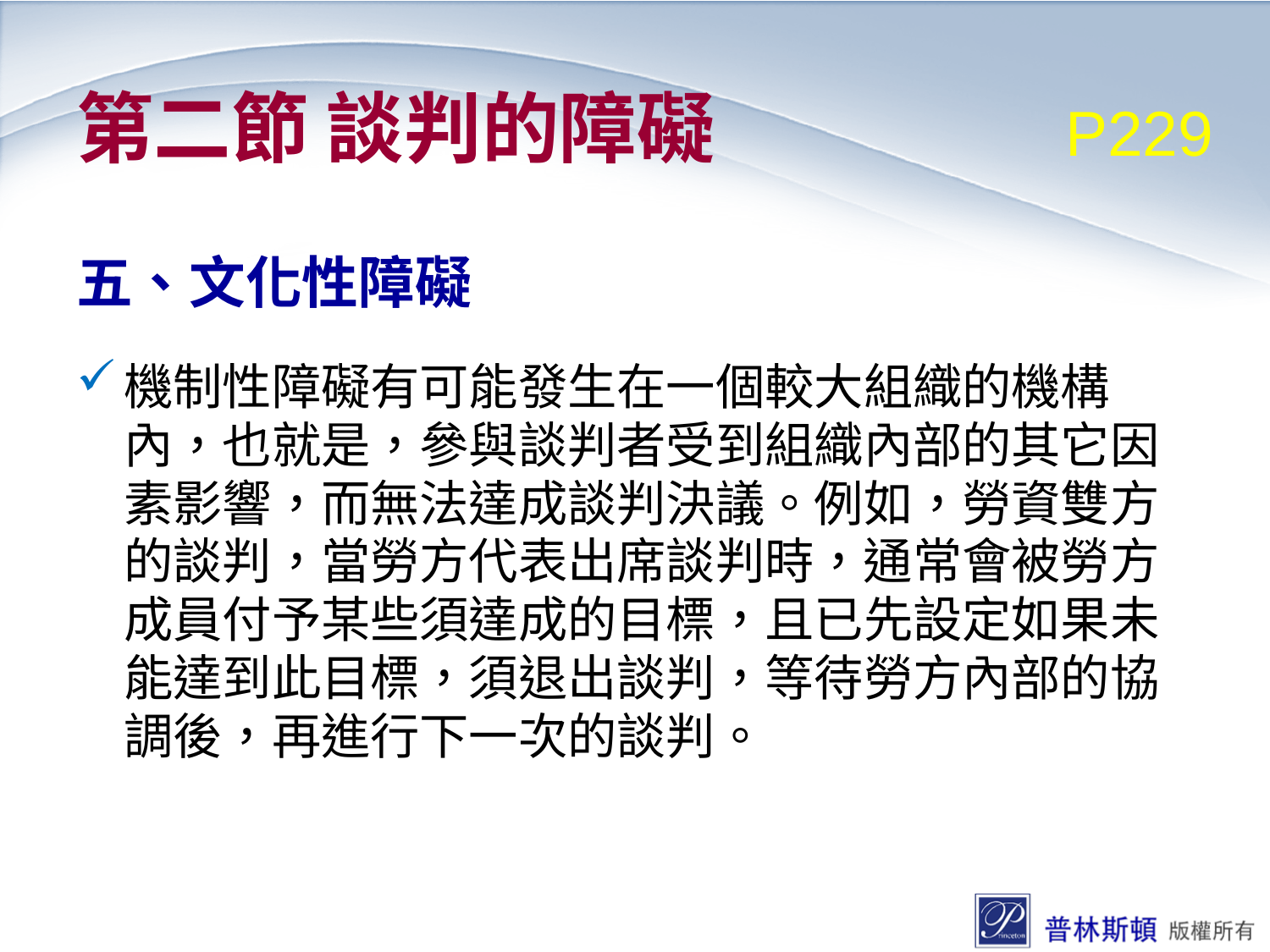

# 第二節 談判的障礙
P229
五、文化性障礙
機制性障礙有可能發生在一個較大組織的機構內，也就是，參與談判者受到組織內部的其它因素影響，而無法達成談判決議。例如，勞資雙方的談判，當勞方代表出席談判時，通常會被勞方成員付予某些須達成的目標，且已先設定如果未能達到此目標，須退出談判，等待勞方內部的協調後，再進行下一次的談判。